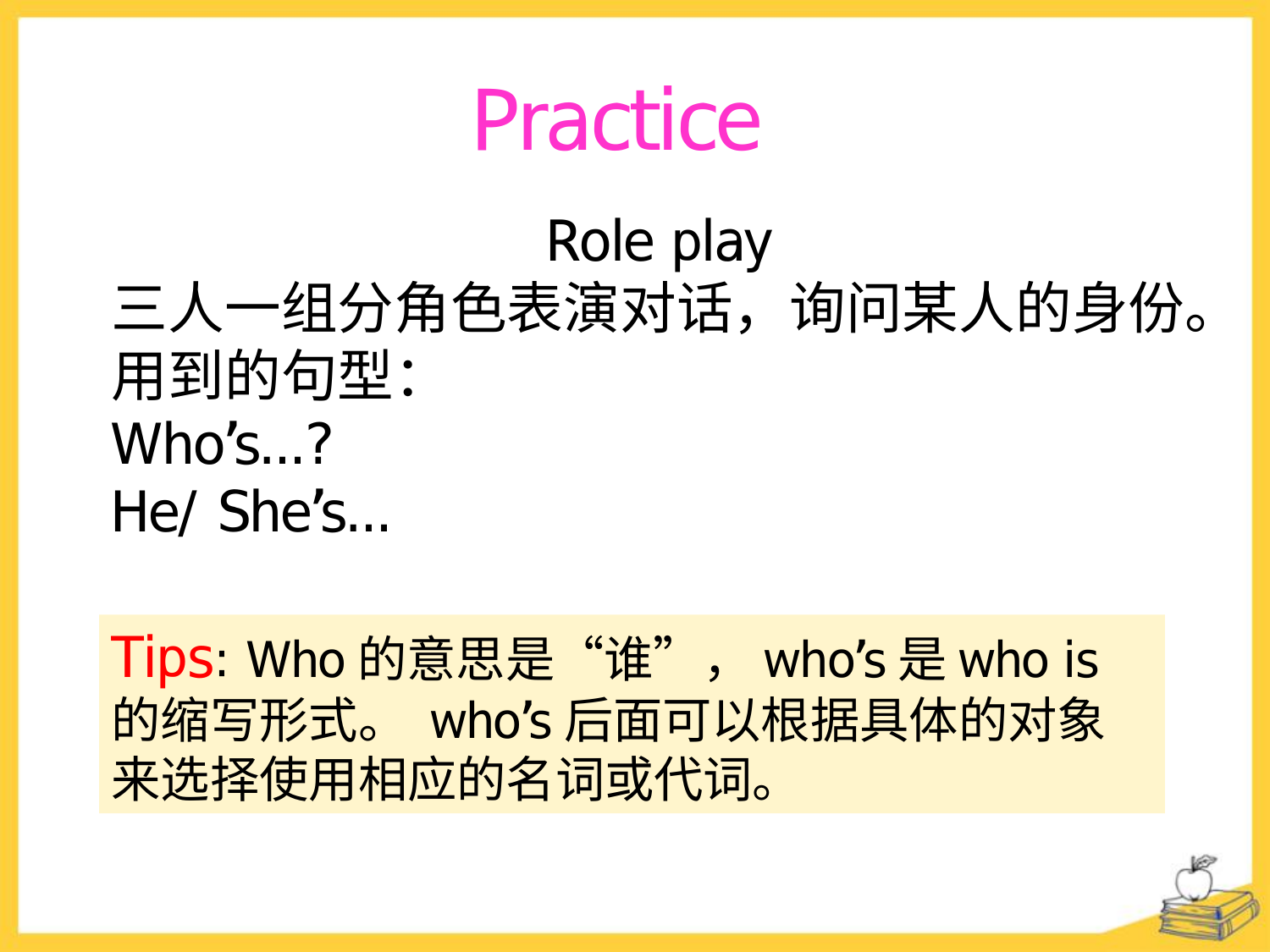

Practice
Role play
三人一组分角色表演对话，询问某人的身份。
用到的句型：
Who’s…?
He/ She’s…
Tips: Who的意思是“谁”，who’s是who is 的缩写形式。 who’s后面可以根据具体的对象来选择使用相应的名词或代词。